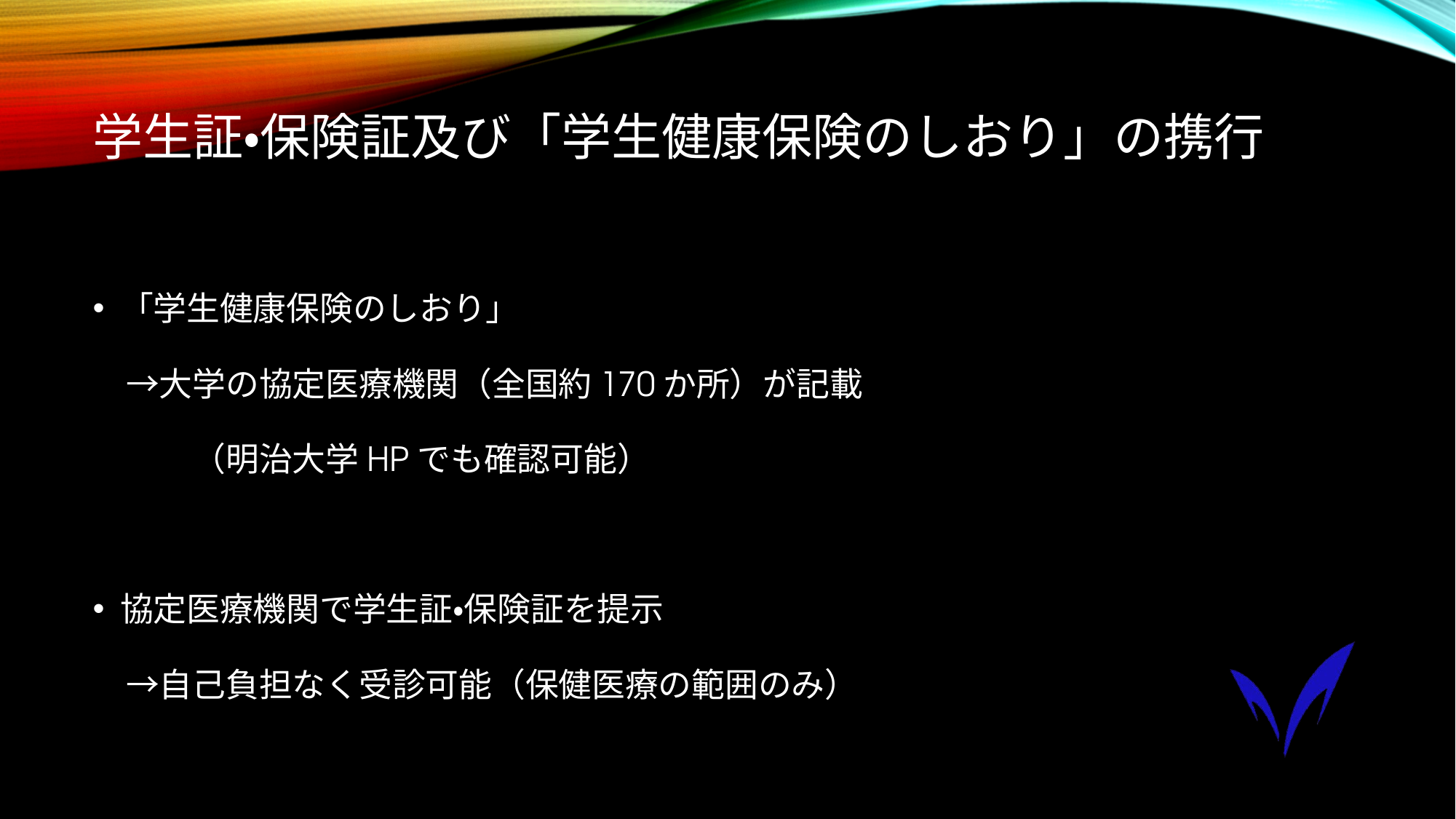

# 学生証・保険証及び「学生健康保険のしおり」の携行
「学生健康保険のしおり」
　→大学の協定医療機関（全国約170か所）が記載
　　　（明治大学HPでも確認可能）

協定医療機関で学生証・保険証を提示
　→自己負担なく受診可能（保健医療の範囲のみ）